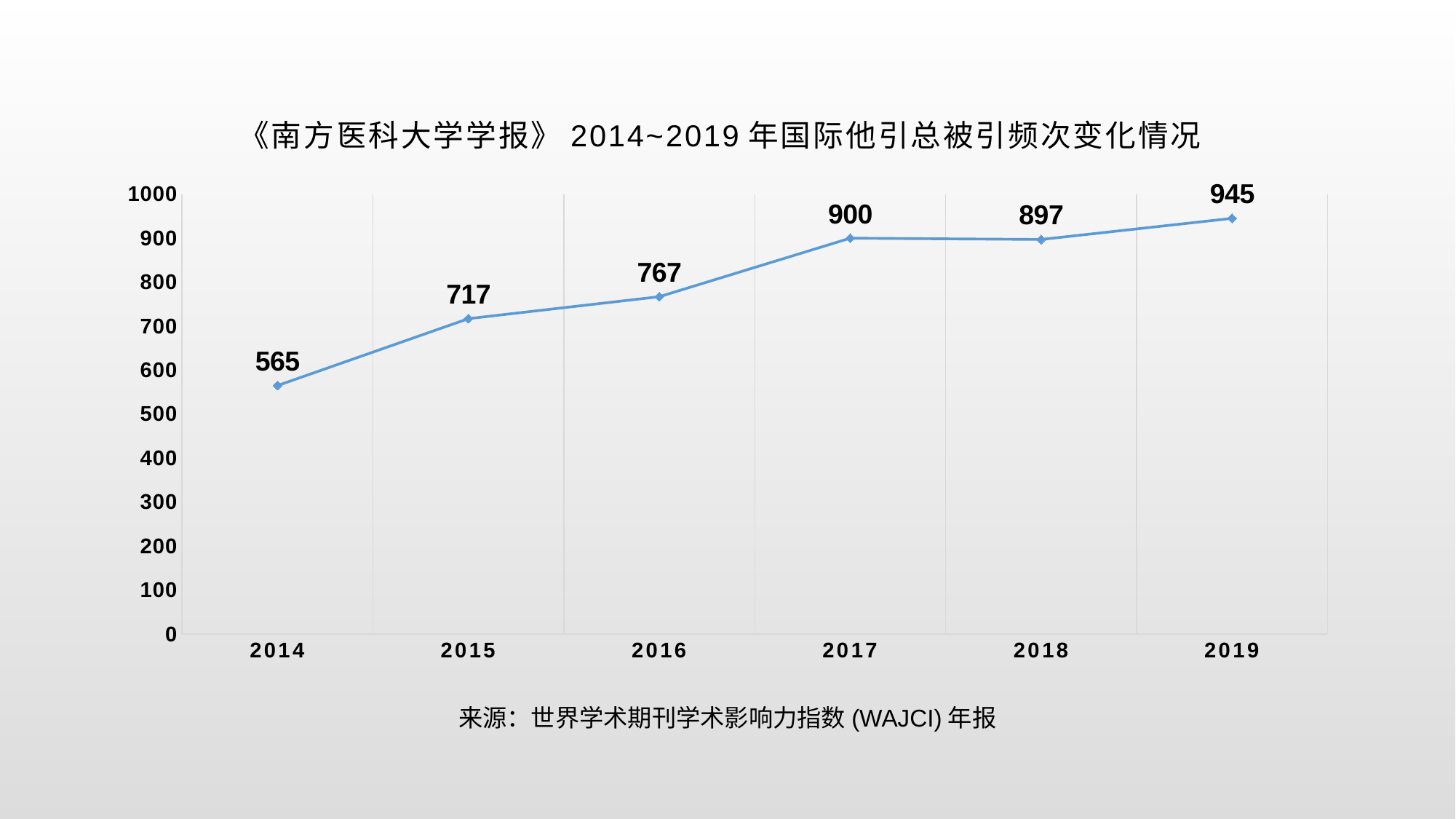

### Chart: 《南方医科大学学报》2014~2019年国际他引总被引频次变化情况

| Category | 国际总被引频次 |
|---|---|
| 2014 | 565.0 |
| 2015 | 717.0 |
| 2016 | 767.0 |
| 2017 | 900.0 |
| 2018 | 897.0 |
| 2019 | 945.0 |
来源：世界学术期刊学术影响力指数(WAJCI)年报